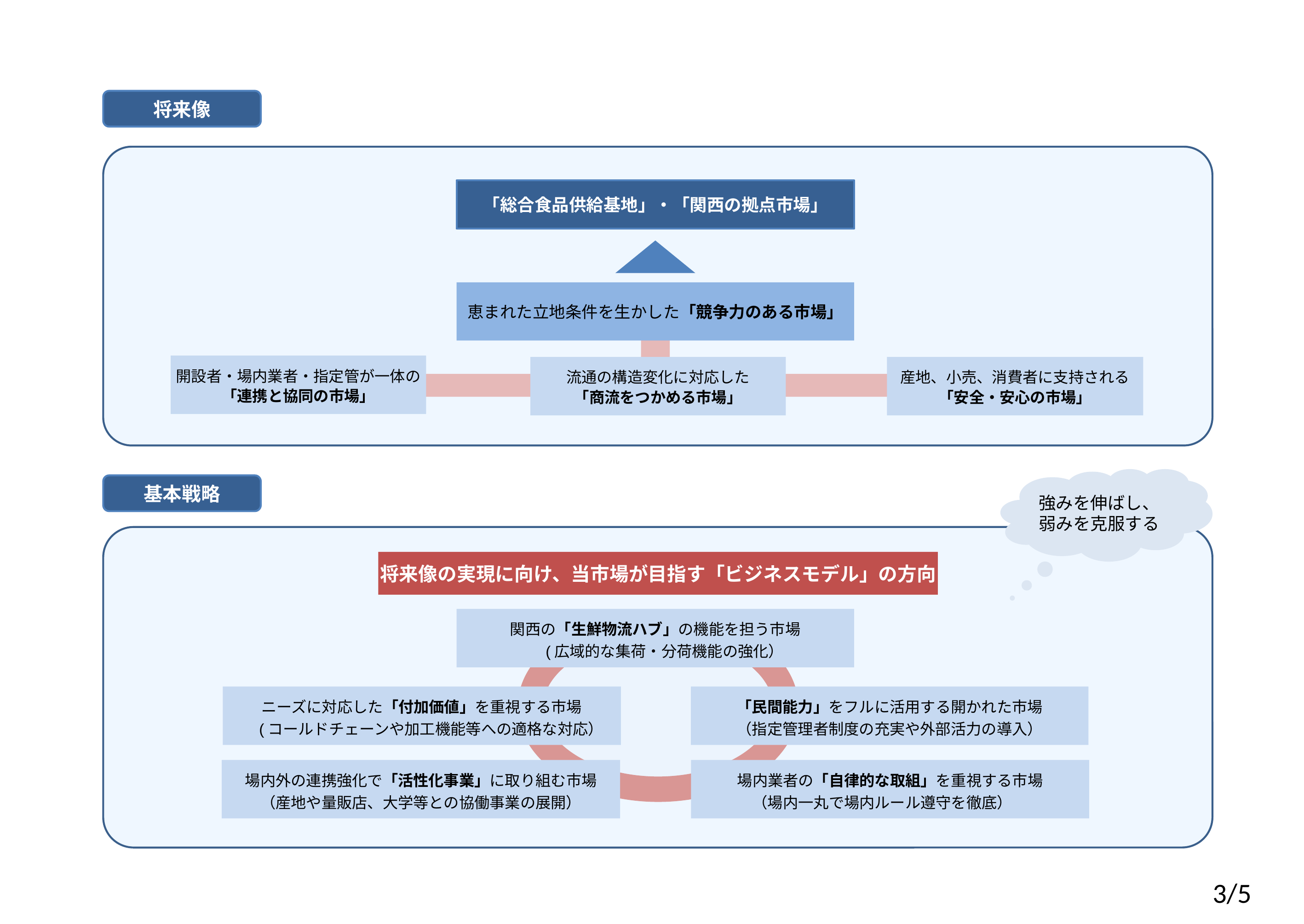

将来像

「総合食品供給基地」・「関西の拠点市場」

恵まれた立地条件を生かした「競争力のある市場」

開設者・場内業者・指定管が一体の
「連携と協同の市場」
流通の構造変化に対応した
「商流をつかめる市場」
産地、小売、消費者に支持される
「安全・安心の市場」

強みを伸ばし、
弱みを克服する
基本戦略

将来像の実現に向け、当市場が目指す「ビジネスモデル」の方向
関西の「生鮮物流ハブ」の機能を担う市場
　　(広域的な集荷・分荷機能の強化）

ニーズに対応した「付加価値」を重視する市場
　　(コールドチェーンや加工機能等への適格な対応）
「民間能力」をフルに活用する開かれた市場
（指定管理者制度の充実や外部活力の導入）
場内外の連携強化で「活性化事業」に取り組む市場
（産地や量販店、大学等との協働事業の展開）
場内業者の「自律的な取組」を重視する市場
（場内一丸で場内ルール遵守を徹底）